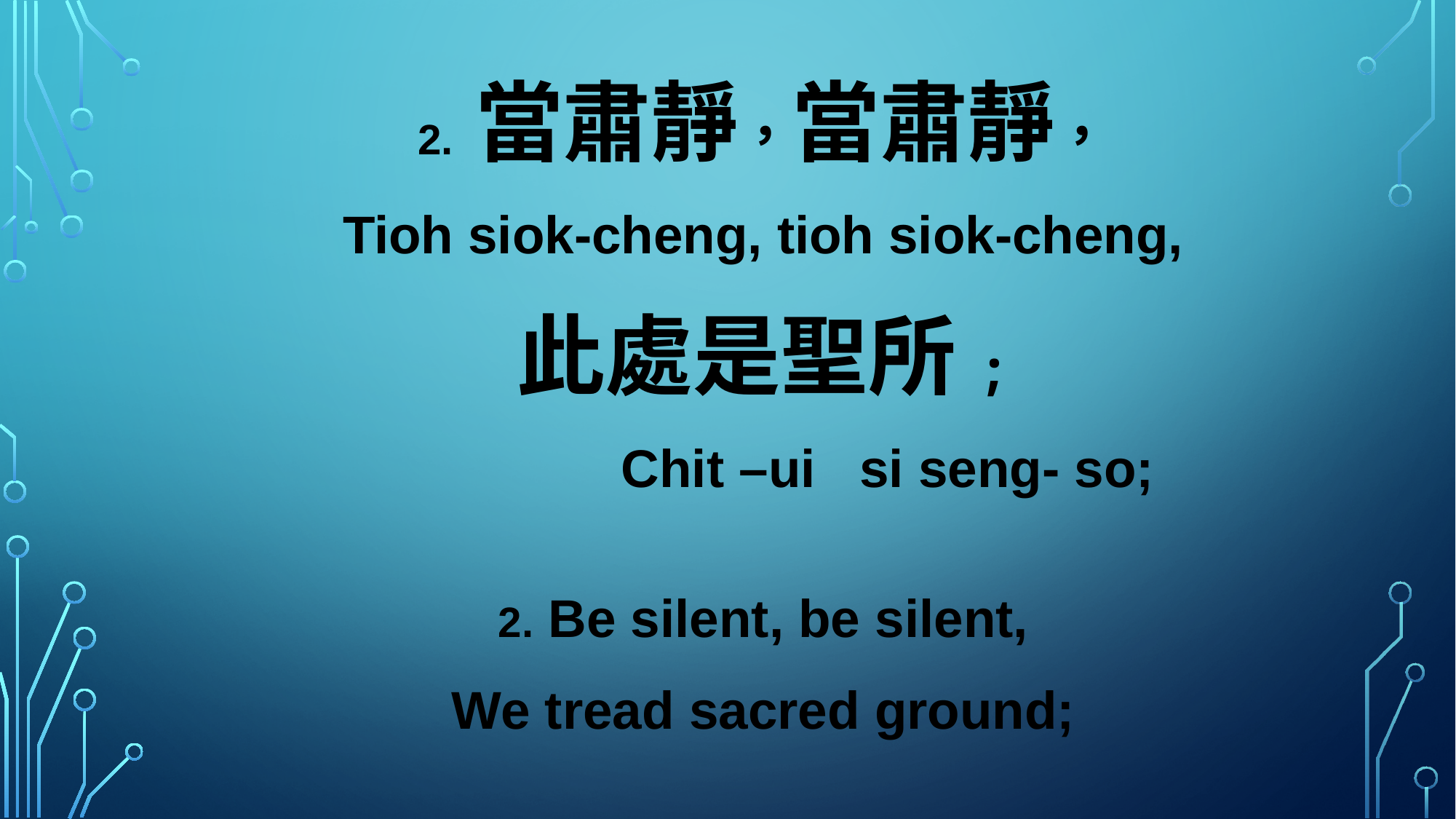

2. 當肅靜，當肅靜，
Tioh siok-cheng, tioh siok-cheng,
此處是聖所;
                               Chit –ui   si seng- so;

2. Be silent, be silent,
We tread sacred ground;